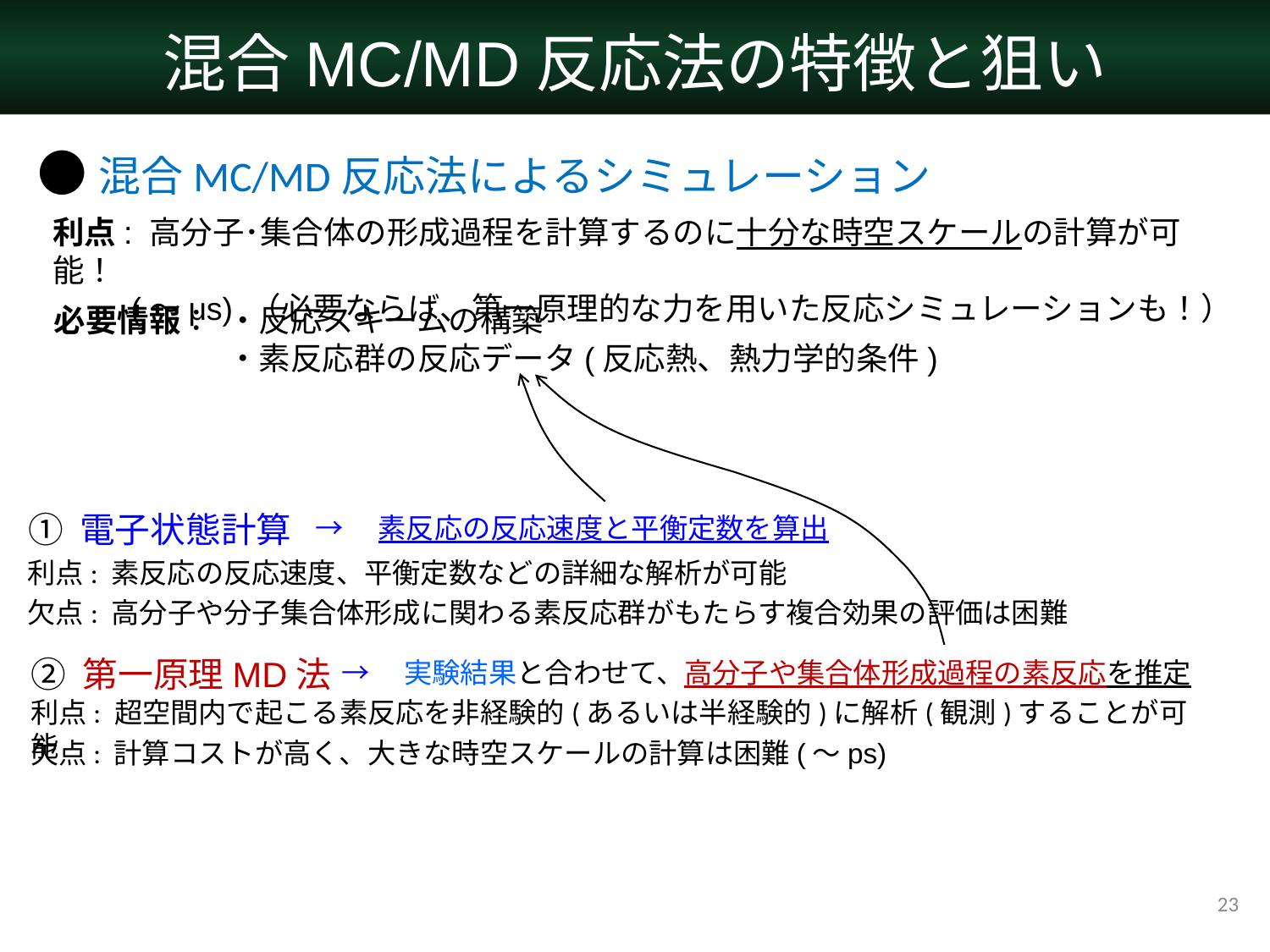

混合MC/MD反応法の特徴と狙い
●混合MC/MD反応法によるシミュレーション
利点: 高分子･集合体の形成過程を計算するのに十分な時空スケールの計算が可能！
　　 (～μs) （必要ならば、第一原理的な力を用いた反応シミュレーションも！）
必要情報：  ・反応スキームの構築
　　  　　　・素反応群の反応データ(反応熱、熱力学的条件)

① 電子状態計算
→　素反応の反応速度と平衡定数を算出
利点: 素反応の反応速度、平衡定数などの詳細な解析が可能
欠点: 高分子や分子集合体形成に関わる素反応群がもたらす複合効果の評価は困難
② 第一原理MD法
→　実験結果と合わせて、高分子や集合体形成過程の素反応を推定
利点: 超空間内で起こる素反応を非経験的(あるいは半経験的)に解析(観測)することが可能
欠点: 計算コストが高く、大きな時空スケールの計算は困難(～ps)
23